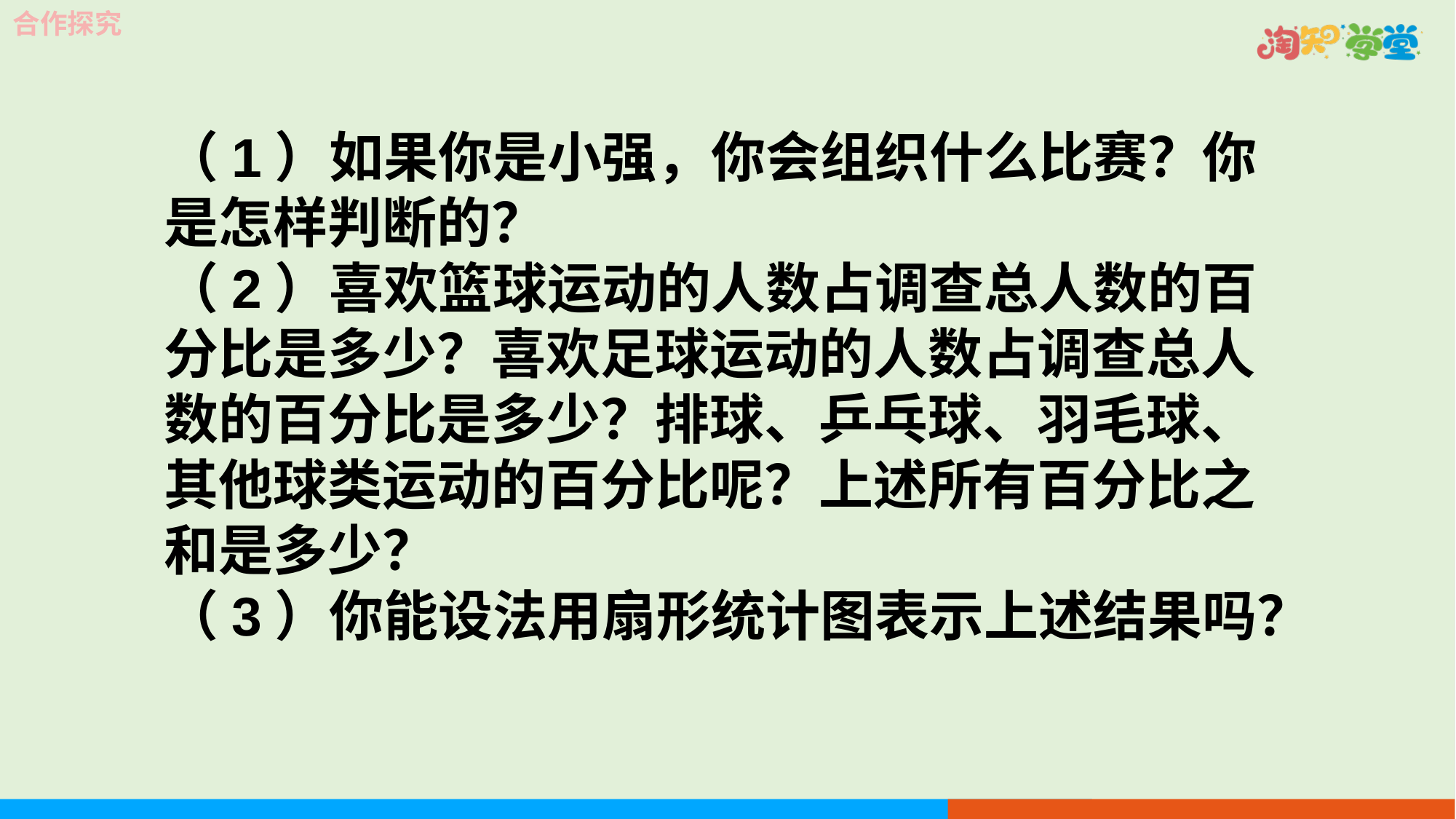

合作探究
（1）如果你是小强，你会组织什么比赛？你是怎样判断的？
（2）喜欢篮球运动的人数占调查总人数的百分比是多少？喜欢足球运动的人数占调查总人数的百分比是多少？排球、乒乓球、羽毛球、其他球类运动的百分比呢？上述所有百分比之和是多少？
（3）你能设法用扇形统计图表示上述结果吗？